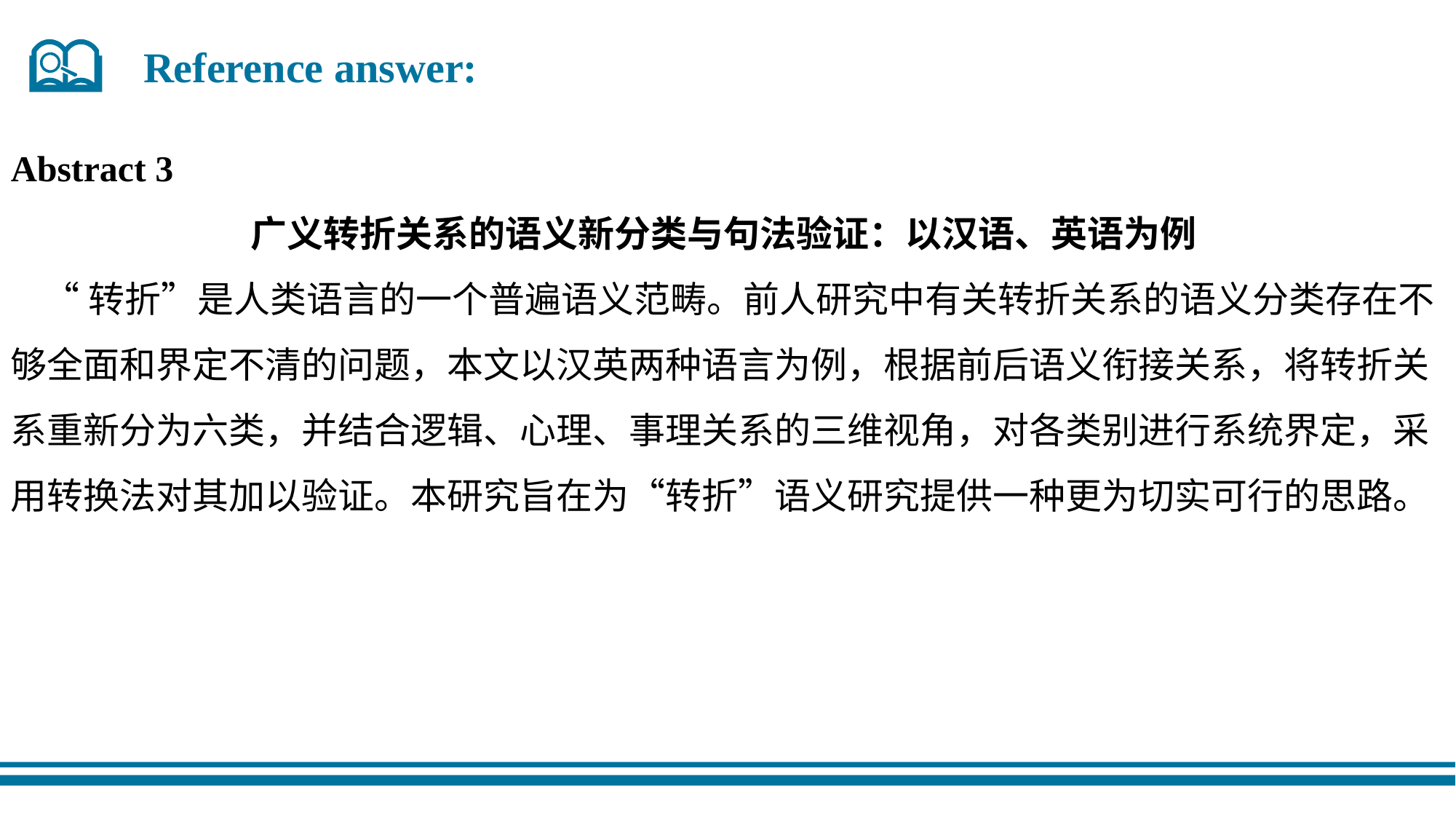

Reference answer:
Abstract 3
广义转折关系的语义新分类与句法验证：以汉语、英语为例
    “转折”是人类语言的一个普遍语义范畴。前人研究中有关转折关系的语义分类存在不够全面和界定不清的问题，本文以汉英两种语言为例，根据前后语义衔接关系，将转折关系重新分为六类，并结合逻辑、心理、事理关系的三维视角，对各类别进行系统界定，采用转换法对其加以验证。本研究旨在为“转折”语义研究提供一种更为切实可行的思路。